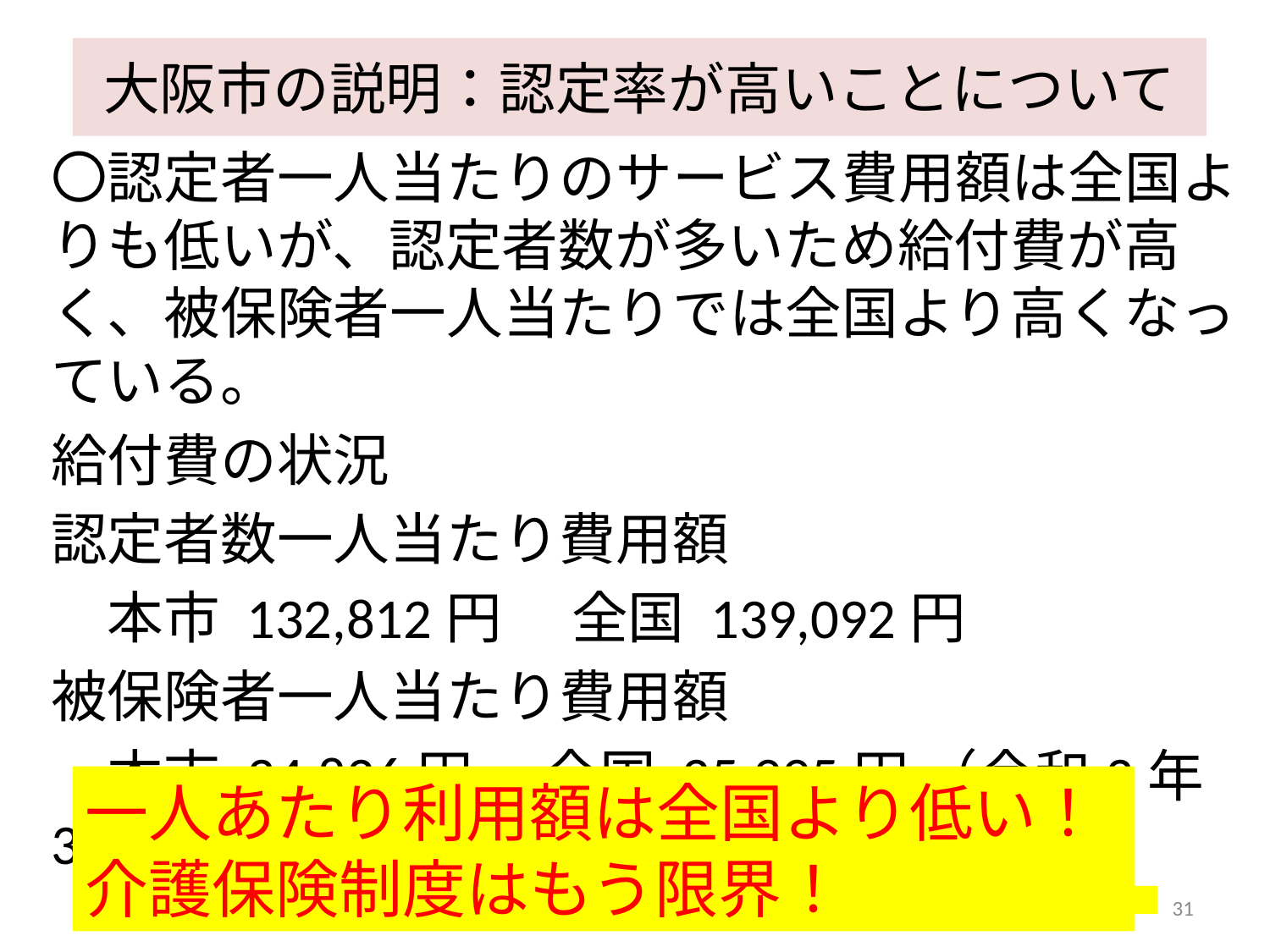

# 大阪市の説明：認定率が高いことについて
〇認定者一人当たりのサービス費用額は全国よりも低いが、認定者数が多いため給付費が高く、被保険者一人当たりでは全国より高くなっている。
給付費の状況
認定者数一人当たり費用額
　本市 132,812円　 全国 139,092円
被保険者一人当たり費用額
　本市 34,826円 　全国 25,995円 （令和3年3月）

一人あたり利用額は全国より低い！
介護保険制度はもう限界！
31
令和4年1月31日大阪市社会福祉審議会高齢者福祉専門分科会資料5－1